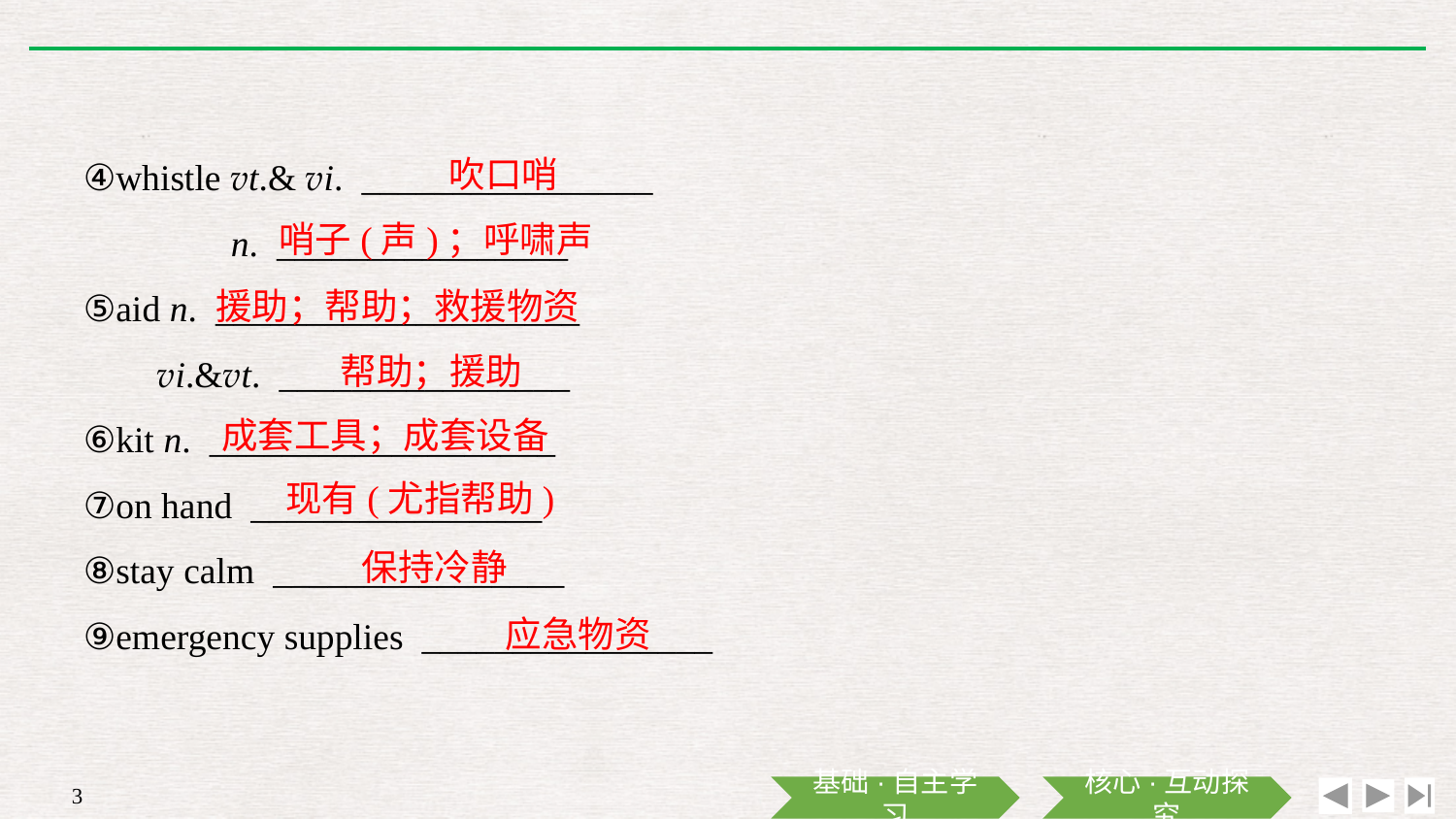

吹口哨
④whistle vt.& vi.  ________________
                n.  ________________
⑤aid n.  ____________________
        vi.&vt.  ________________
⑥kit n.  ___________________
⑦on hand  ________________
⑧stay calm  ________________
⑨emergency supplies  ________________
哨子(声)；呼啸声
援助；帮助；救援物资
帮助；援助
成套工具；成套设备
现有(尤指帮助)
保持冷静
应急物资